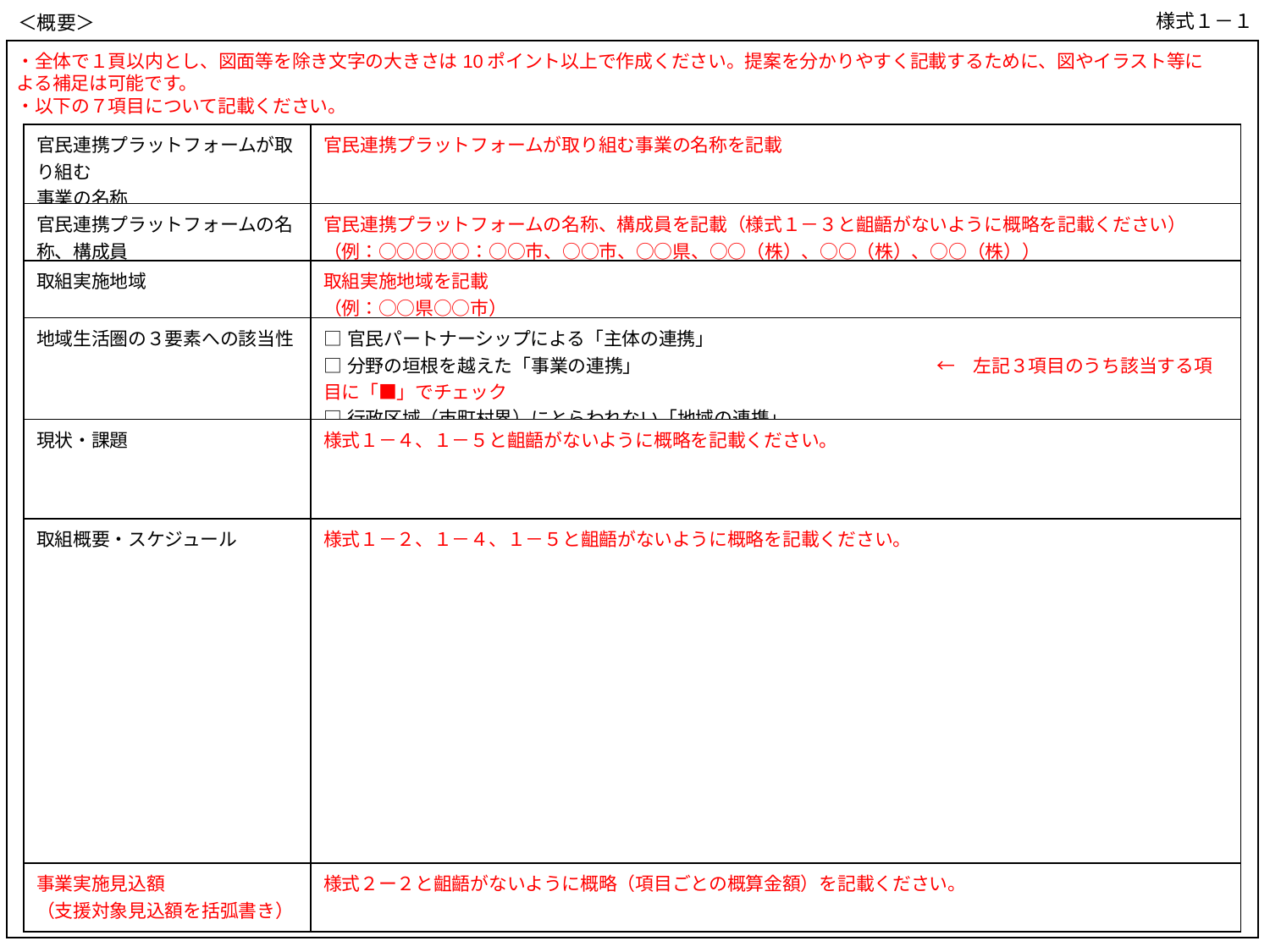

様式１－１
＜概要＞
様式内の説明文（赤字）は、記入に際し削除してください。
書式やフォントサイズは変更せず、黒字で記入すること。（次スライド以降、同様）

・全体で１頁以内とし、図面等を除き文字の大きさは10ポイント以上で作成ください。提案を分かりやすく記載するために、図やイラスト等による補足は可能です。
・以下の７項目について記載ください。
| 官民連携プラットフォームが取り組む 事業の名称 | 官民連携プラットフォームが取り組む事業の名称を記載 |
| --- | --- |
| 官民連携プラットフォームの名称、構成員 | 官民連携プラットフォームの名称、構成員を記載（様式１－３と齟齬がないように概略を記載ください） （例：○○○○○：○○市、○○市、○○県、○○（株）、○○（株）、○○（株）） |
| 取組実施地域 | 取組実施地域を記載 （例：○○県○○市） |
| 地域生活圏の３要素への該当性 | □官民パートナーシップによる「主体の連携」 □分野の垣根を越えた「事業の連携」　　　　　　　　　　　　　　　　←　左記３項目のうち該当する項目に「■」でチェック □行政区域（市町村界）にとらわれない「地域の連携」 |
| 現状・課題 | 様式１－４、１－５と齟齬がないように概略を記載ください。 |
| 取組概要・スケジュール | 様式１－２、１－４、１－５と齟齬がないように概略を記載ください。 |
| 事業実施見込額 （支援対象見込額を括弧書き） | 様式２ー２と齟齬がないように概略（項目ごとの概算金額）を記載ください。 |